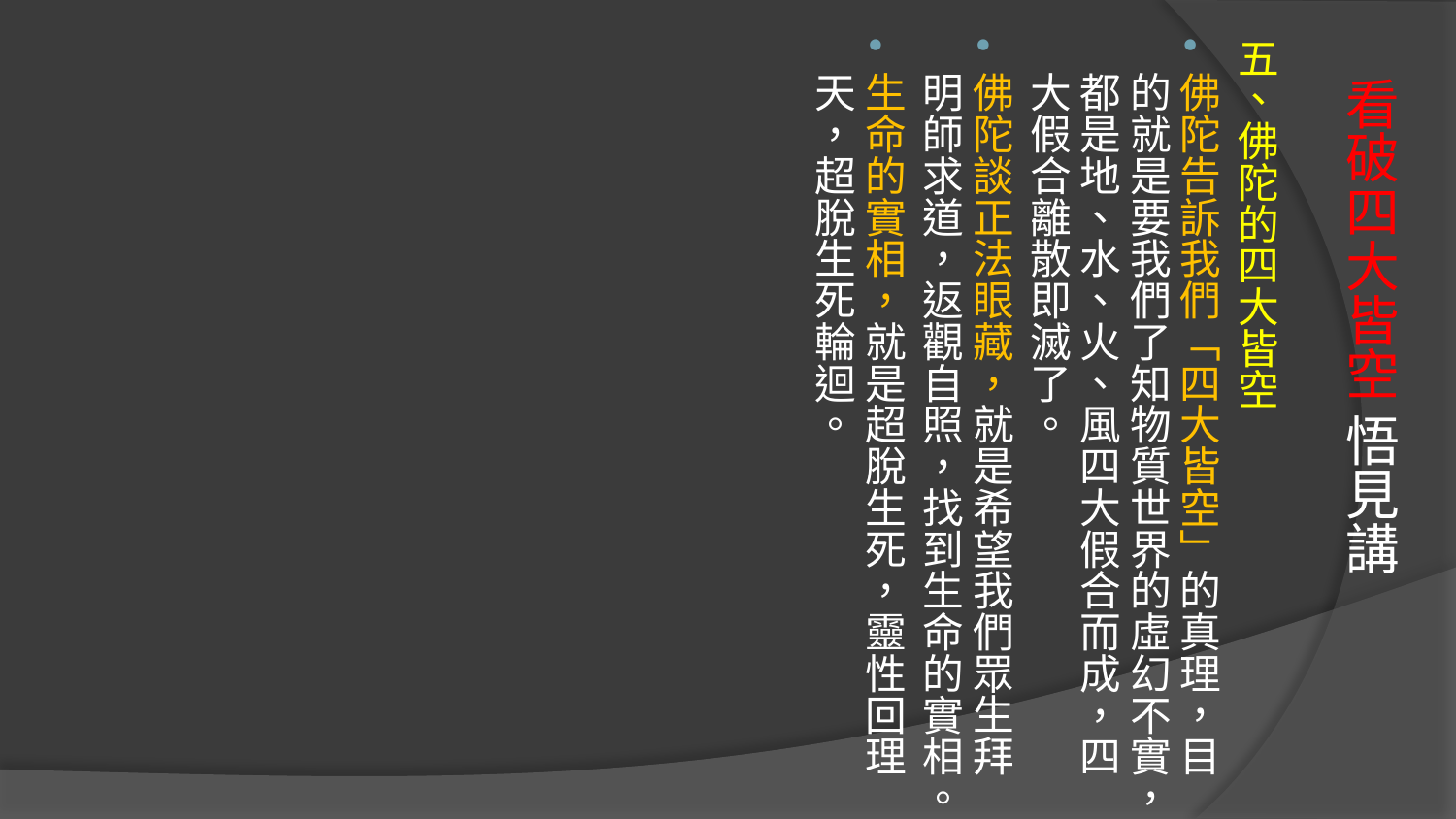

五、佛陀的四大皆空
佛陀告訴我們「四大皆空」的真理，目的就是要我們了知物質世界的虛幻不實，都是地、水、火、風四大假合而成，四大假合離散即滅了。
佛陀談正法眼藏，就是希望我們眾生拜明師求道，返觀自照，找到生命的實相。
生命的實相，就是超脫生死，靈性回理天，超脫生死輪迴。

# 看破四大皆空 悟見講